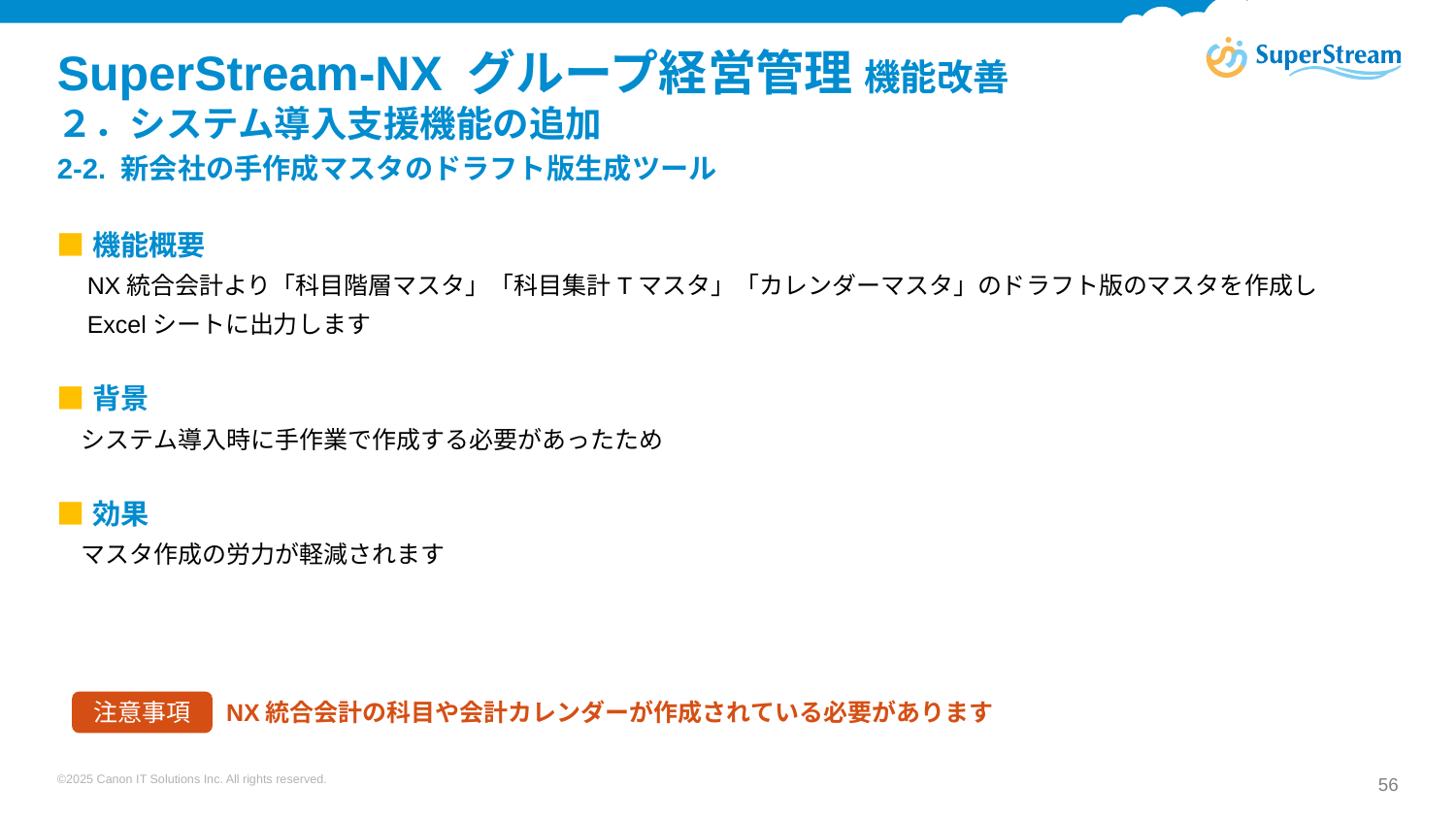

# SuperStream-NX グループ経営管理 機能改善 ２．システム導入支援機能の追加
2-2. 新会社の手作成マスタのドラフト版生成ツール

■機能概要
　NX統合会計より「科目階層マスタ」「科目集計Tマスタ」「カレンダーマスタ」のドラフト版のマスタを作成し
　Excelシートに出力します

■背景
　システム導入時に手作業で作成する必要があったため

■効果
　マスタ作成の労力が軽減されます

NX統合会計の科目や会計カレンダーが作成されている必要があります
注意事項
©2025 Canon IT Solutions Inc. All rights reserved.
56